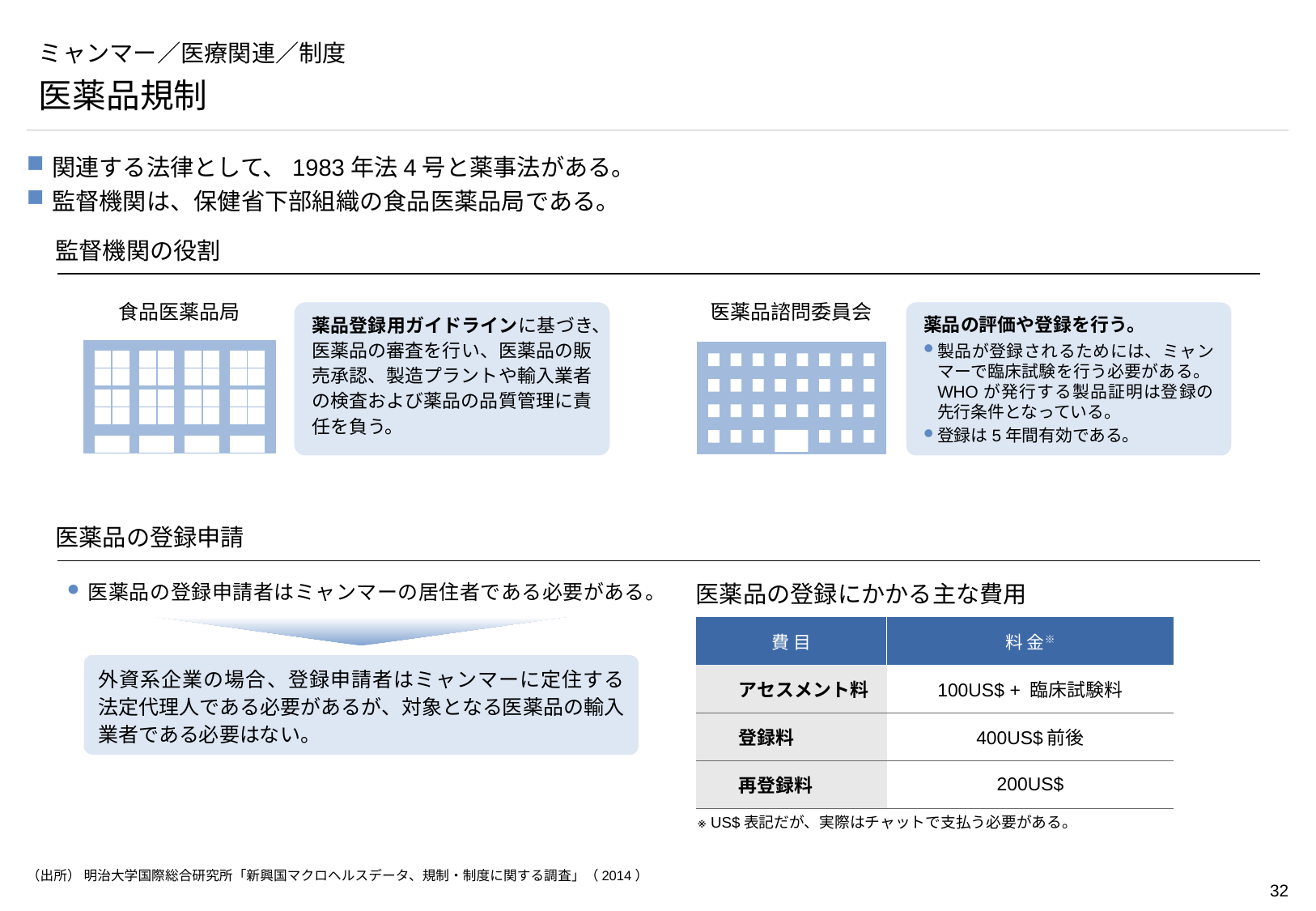

# ミャンマー／医療関連／制度
医薬品規制
関連する法律として、1983年法4号と薬事法がある。
監督機関は、保健省下部組織の食品医薬品局である。
監督機関の役割
食品医薬品局
医薬品諮問委員会
薬品登録用ガイドラインに基づき、医薬品の審査を行い、医薬品の販売承認、製造プラントや輸入業者の検査および薬品の品質管理に責任を負う。
薬品の評価や登録を行う。
製品が登録されるためには、ミャンマーで臨床試験を行う必要がある。WHOが発行する製品証明は登録の先行条件となっている。
登録は5年間有効である。

医薬品の登録申請
医薬品の登録にかかる主な費用
医薬品の登録申請者はミャンマーの居住者である必要がある。

| 費 目 | 料 金※ |
| --- | --- |
| アセスメント料 | 100US$ + 臨床試験料 |
| 登録料 | 400US$前後 |
| 再登録料 | 200US$ |
外資系企業の場合、登録申請者はミャンマーに定住する法定代理人である必要があるが、対象となる医薬品の輸入業者である必要はない。
※ US$表記だが、実際はチャットで支払う必要がある。
（出所） 明治大学国際総合研究所「新興国マクロヘルスデータ、規制・制度に関する調査」（2014）